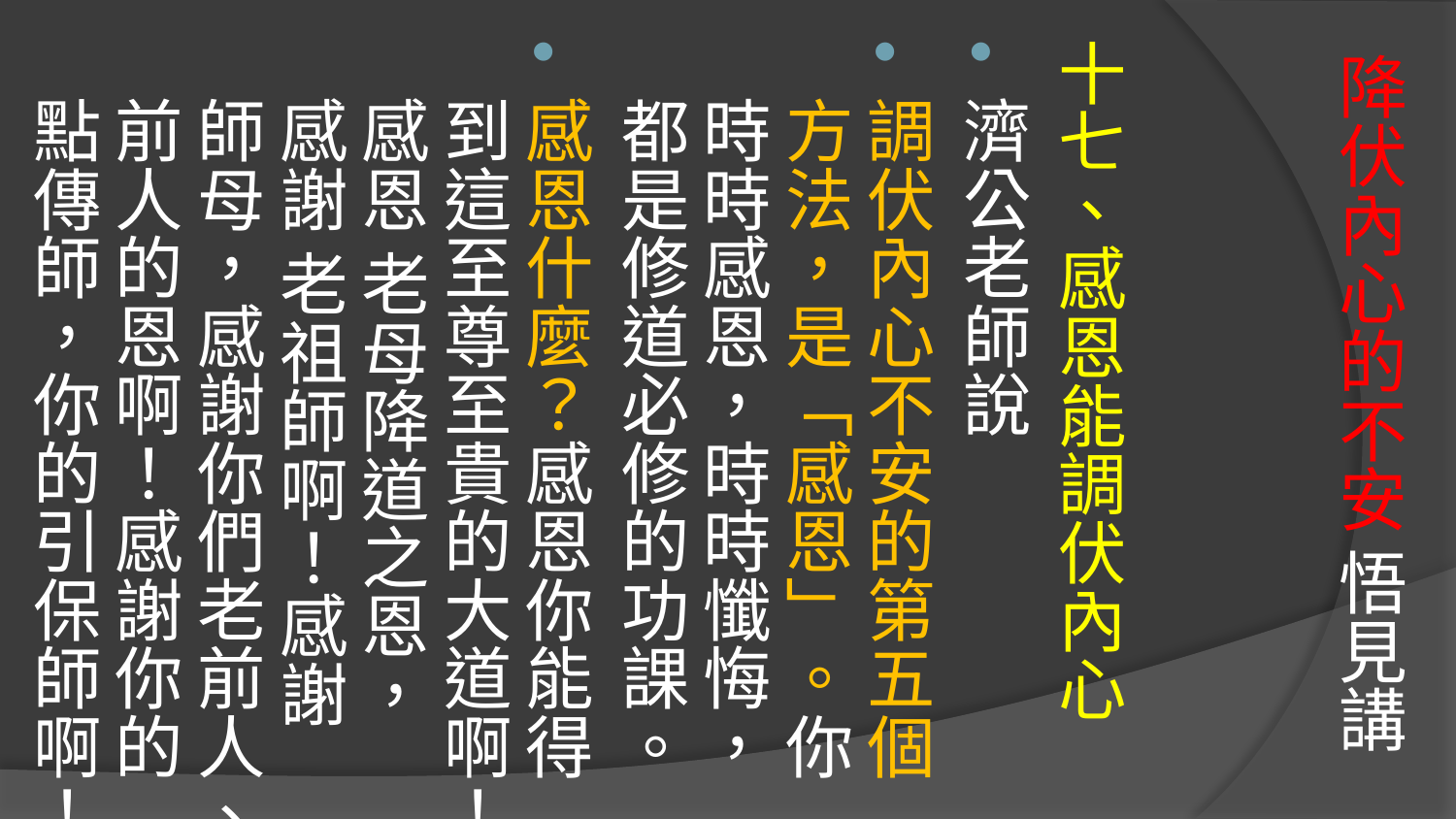

十七、感恩能調伏內心
濟公老師說
調伏內心不安的第五個方法，是「感恩」。你時時感恩，時時懺悔，都是修道必修的功課。
感恩什麼？感恩你能得到這至尊至貴的大道啊！感恩 老母降道之恩，感謝 老祖師啊！感謝 師母，感謝你們老前人、前人的恩啊！感謝你的點傳師，你的引保師啊！
# 降伏內心的不安 悟見講